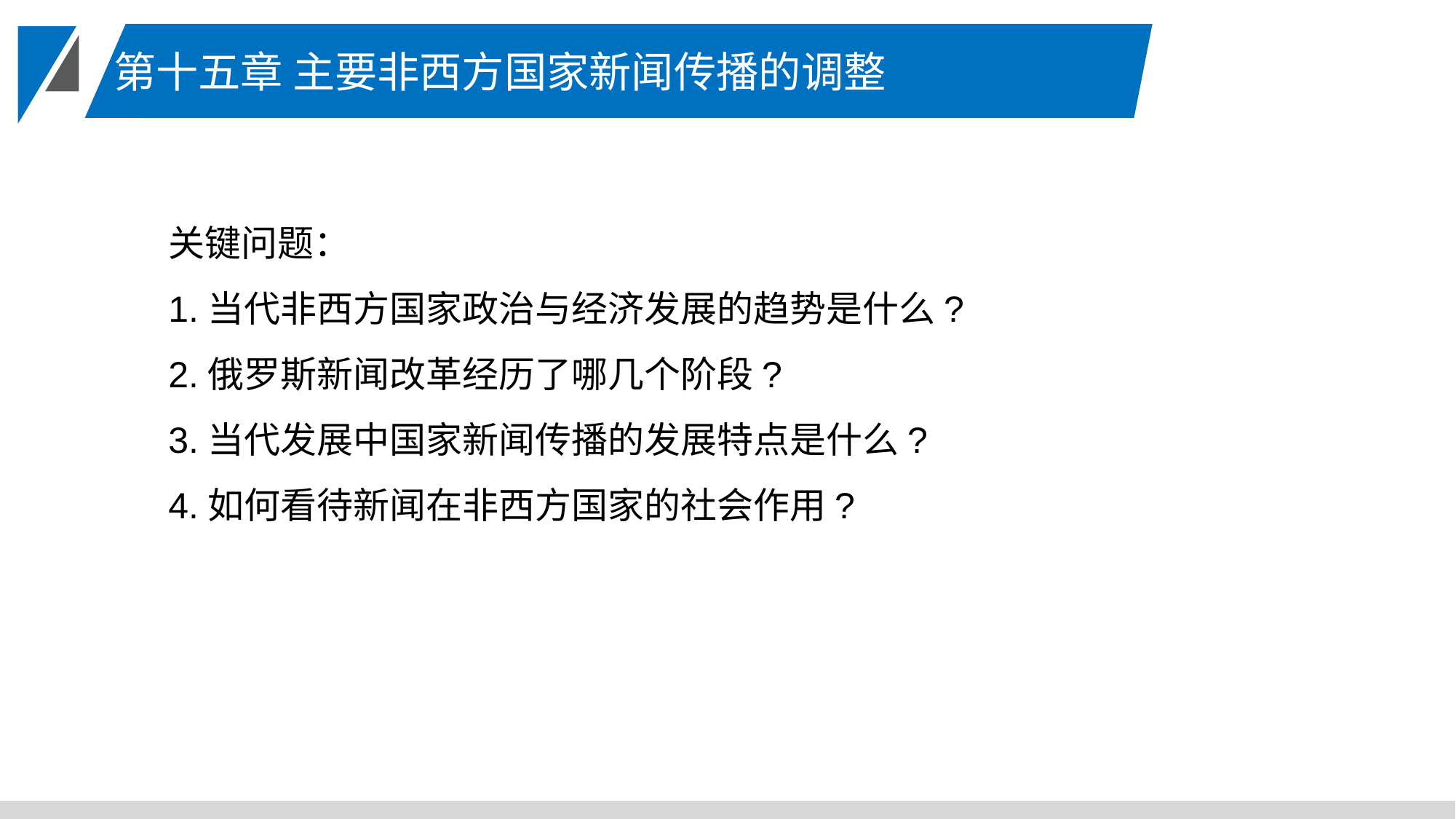

第十五章 主要非西方国家新闻传播的调整

关键问题：
1.当代非西方国家政治与经济发展的趋势是什么?
2.俄罗斯新闻改革经历了哪几个阶段?
3.当代发展中国家新闻传播的发展特点是什么?
4.如何看待新闻在非西方国家的社会作用?